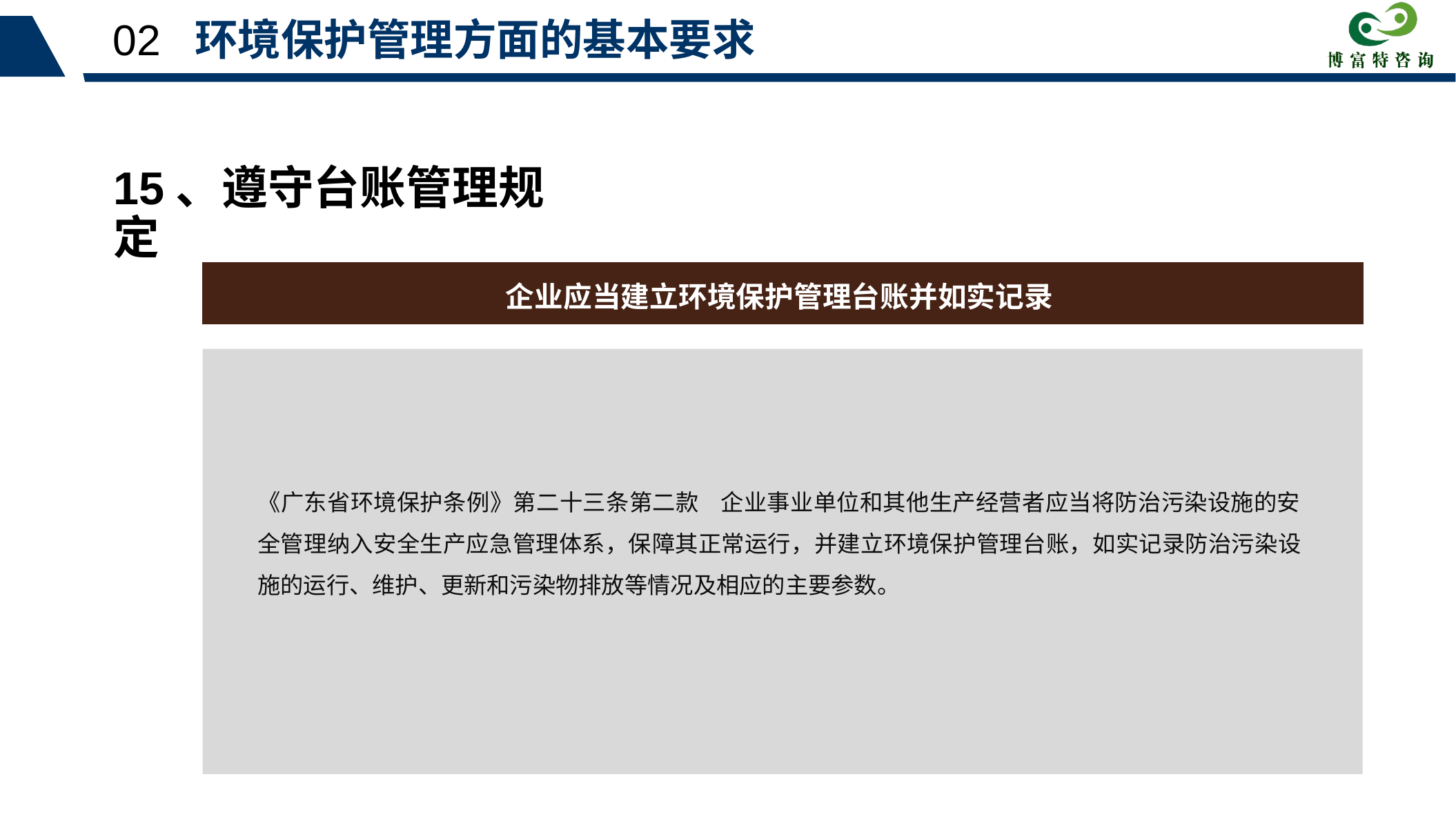

02  环境保护管理方面的基本要求

15、遵守台账管理规定

企业应当建立环境保护管理台账并如实记录

《广东省环境保护条例》第二十三条第二款    企业事业单位和其他生产经营者应当将防治污染设施的安全管理纳入安全生产应急管理体系，保障其正常运行，并建立环境保护管理台账，如实记录防治污染设施的运行、维护、更新和污染物排放等情况及相应的主要参数。